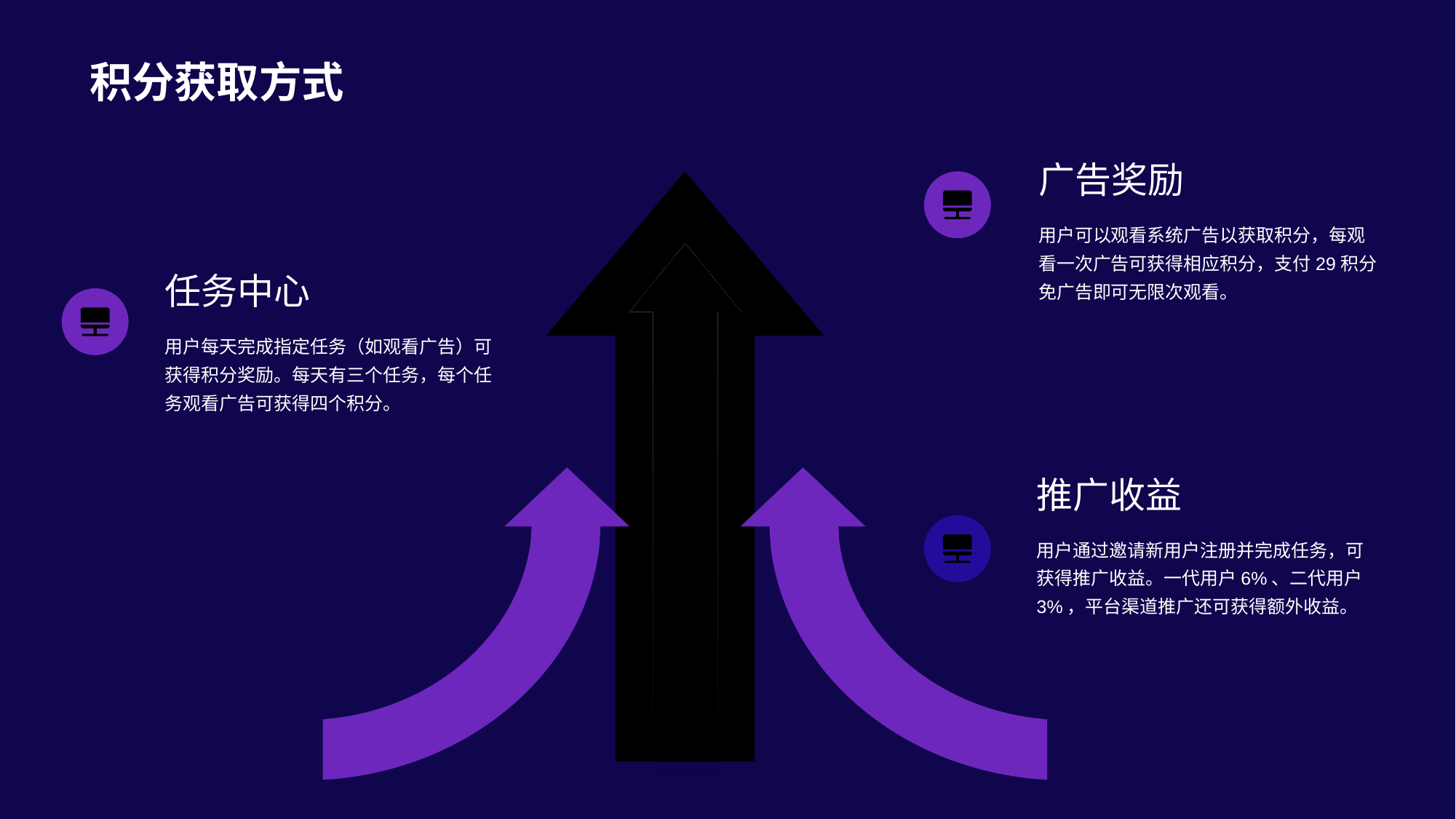

积分获取方式
广告奖励
用户可以观看系统广告以获取积分，每观看一次广告可获得相应积分，支付29积分免广告即可无限次观看。
任务中心
用户每天完成指定任务（如观看广告）可获得积分奖励。每天有三个任务，每个任务观看广告可获得四个积分。
推广收益
用户通过邀请新用户注册并完成任务，可获得推广收益。一代用户6%、二代用户3%，平台渠道推广还可获得额外收益。